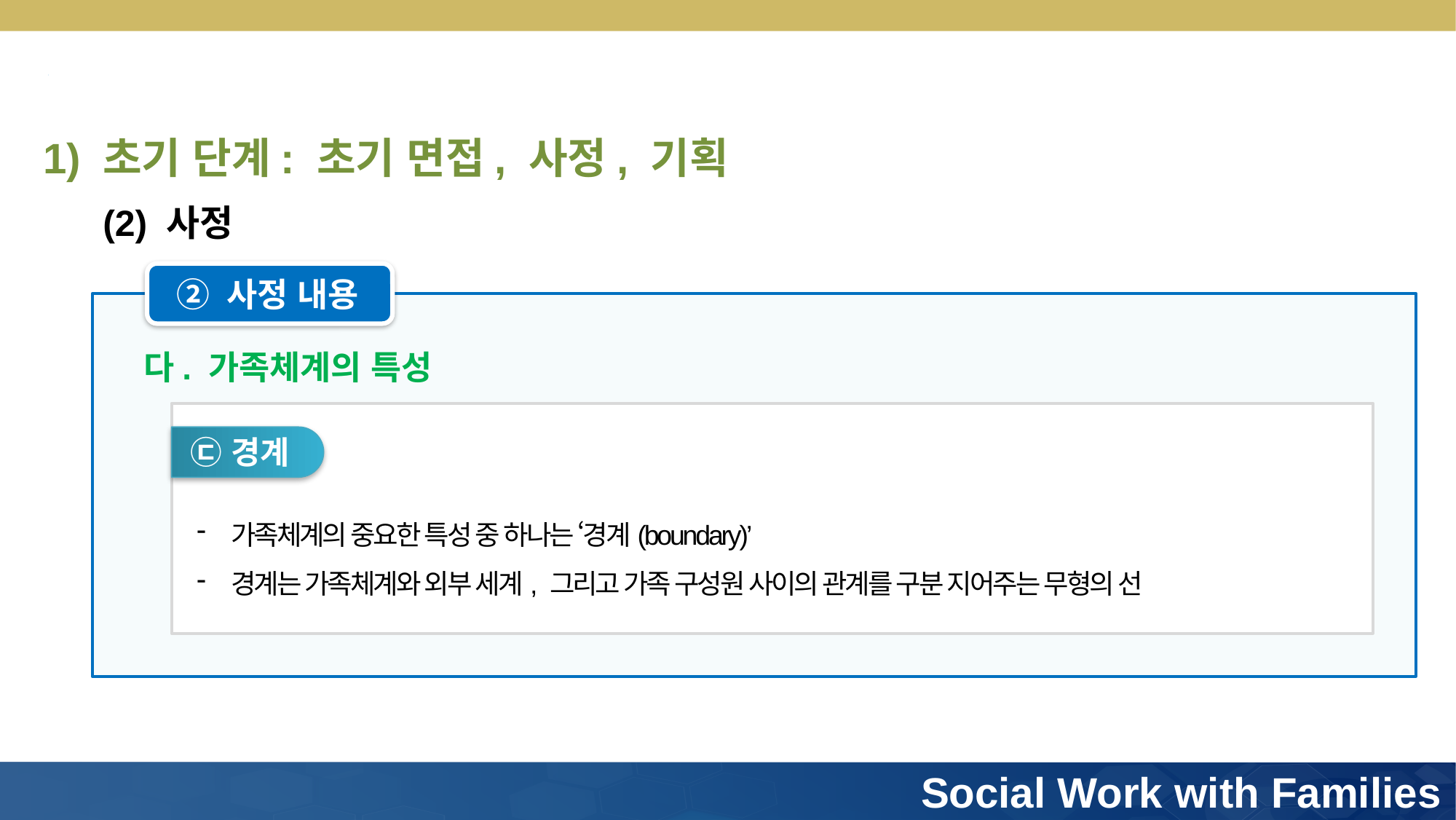

1) 초기 단계: 초기 면접, 사정, 기획
(2) 사정

② 사정 내용

다. 가족체계의 특성

㉢ 경계
가족체계의 중요한 특성 중 하나는 ‘경계(boundary)’
경계는 가족체계와 외부 세계, 그리고 가족 구성원 사이의 관계를 구분 지어주는 무형의 선